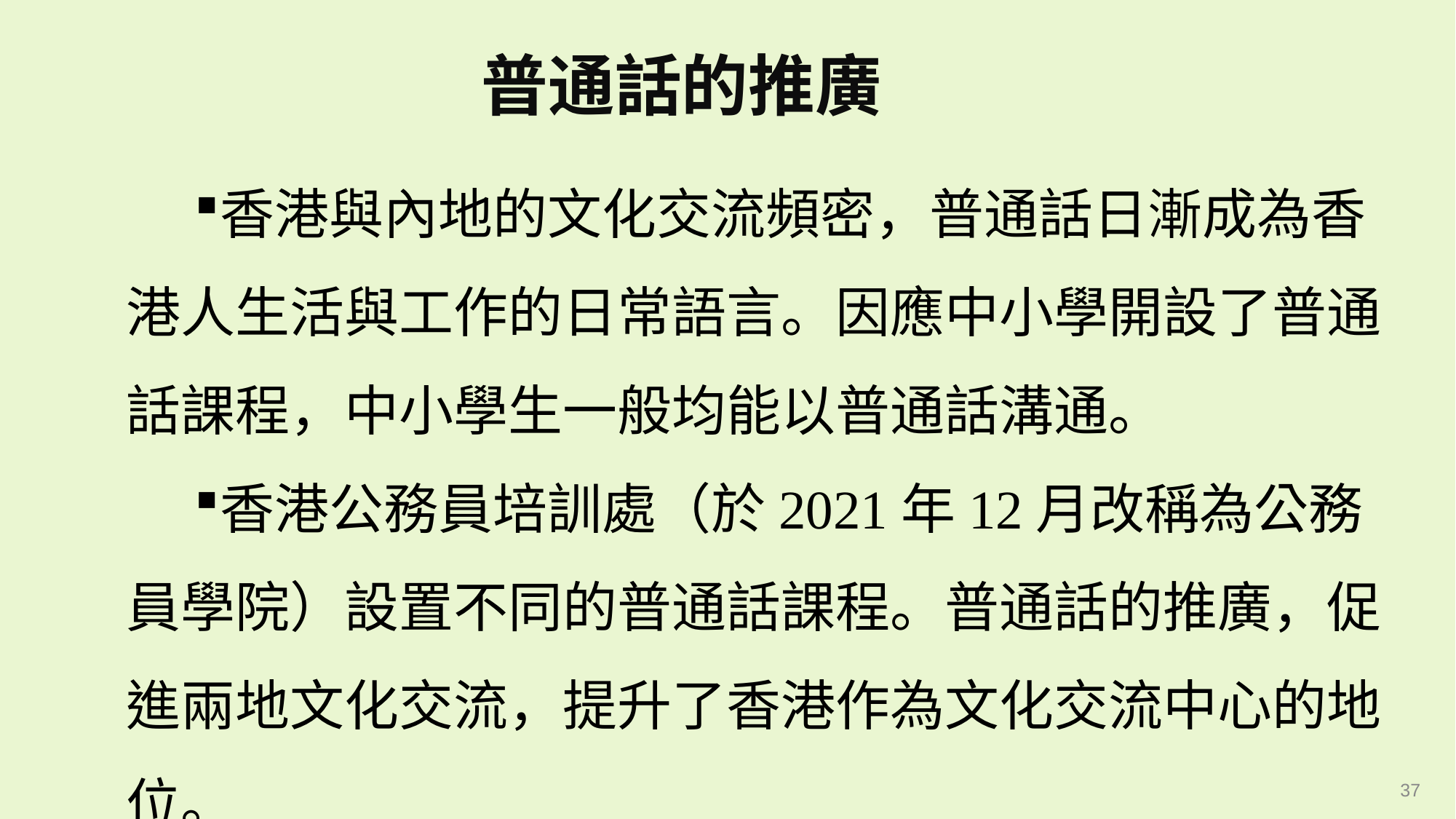

普通話的推廣
香港與內地的文化交流頻密，普通話日漸成為香港人生活與工作的日常語言。因應中小學開設了普通話課程，中小學生一般均能以普通話溝通。
香港公務員培訓處（於2021年12月改稱為公務員學院）設置不同的普通話課程。普通話的推廣，促進兩地文化交流，提升了香港作為文化交流中心的地位。
37